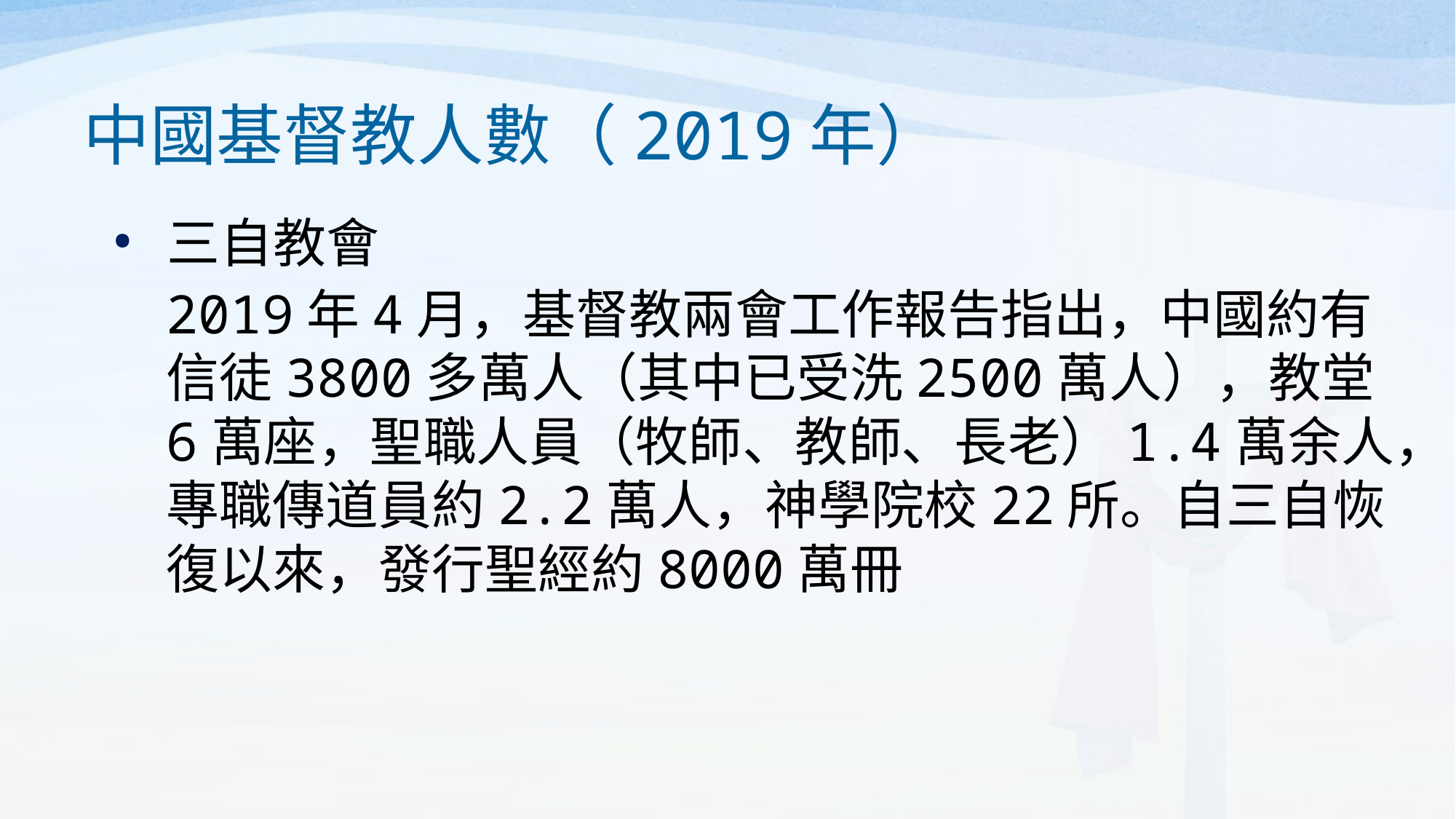

中國基督教人數（2019年）
三自教會
2019年4月，基督教兩會工作報告指出，中國約有信徒3800多萬人（其中已受洗2500萬人），教堂6萬座，聖職人員（牧師、教師、長老）1.4萬余人，專職傳道員約2.2萬人，神學院校22所。自三自恢復以來，發行聖經約8000萬冊